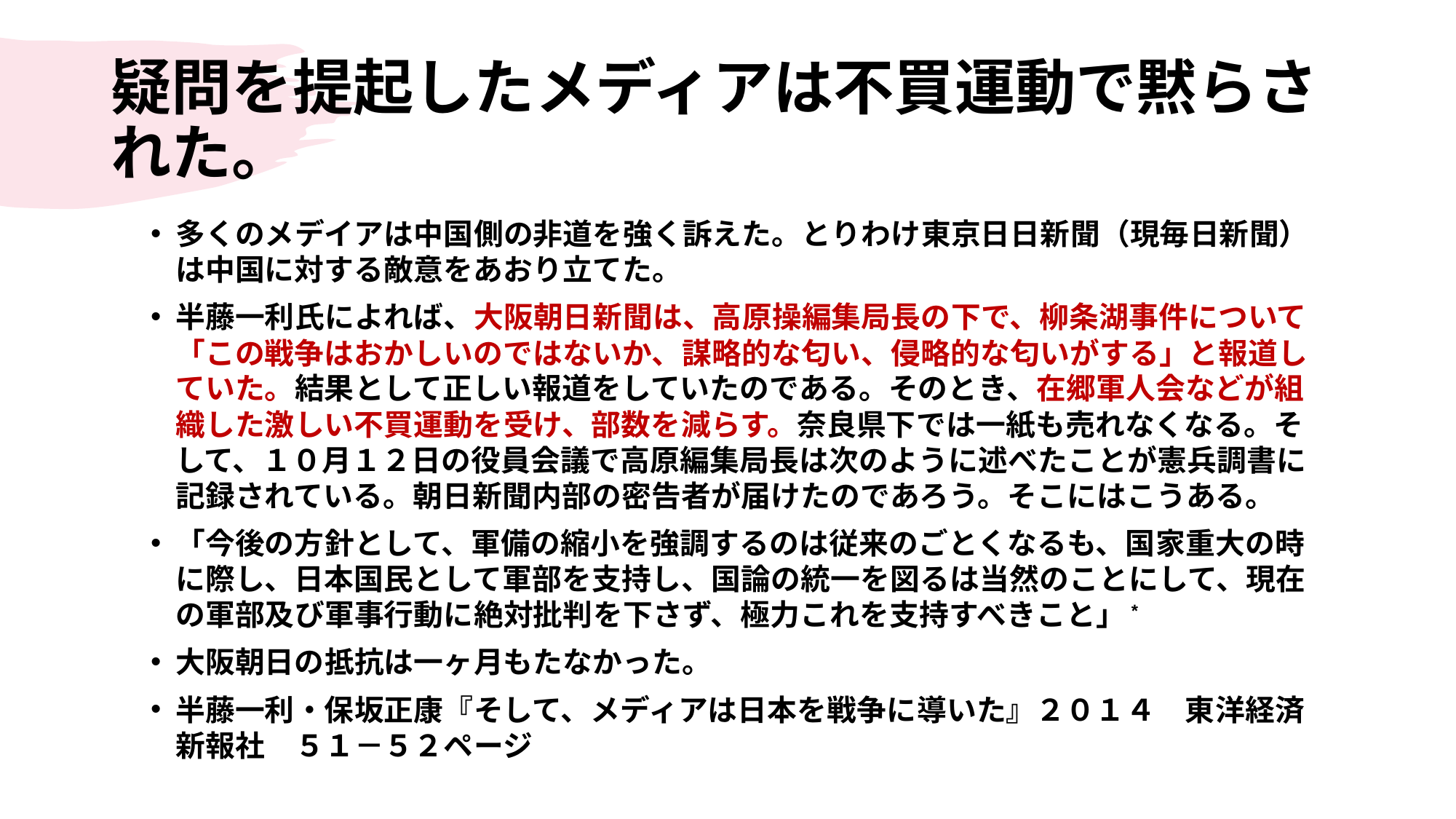

# 疑問を提起したメディアは不買運動で黙らされた。
多くのメデイアは中国側の非道を強く訴えた。とりわけ東京日日新聞（現毎日新聞）は中国に対する敵意をあおり立てた。
半藤一利氏によれば、大阪朝日新聞は、高原操編集局長の下で、柳条湖事件について「この戦争はおかしいのではないか、謀略的な匂い、侵略的な匂いがする」と報道していた。結果として正しい報道をしていたのである。そのとき、在郷軍人会などが組織した激しい不買運動を受け、部数を減らす。奈良県下では一紙も売れなくなる。そして、１０月１２日の役員会議で高原編集局長は次のように述べたことが憲兵調書に記録されている。朝日新聞内部の密告者が届けたのであろう。そこにはこうある。
「今後の方針として、軍備の縮小を強調するのは従来のごとくなるも、国家重大の時に際し、日本国民として軍部を支持し、国論の統一を図るは当然のことにして、現在の軍部及び軍事行動に絶対批判を下さず、極力これを支持すべきこと」*
大阪朝日の抵抗は一ヶ月もたなかった。
半藤一利・保坂正康『そして、メディアは日本を戦争に導いた』２０１４　東洋経済新報社　５１－５２ページ